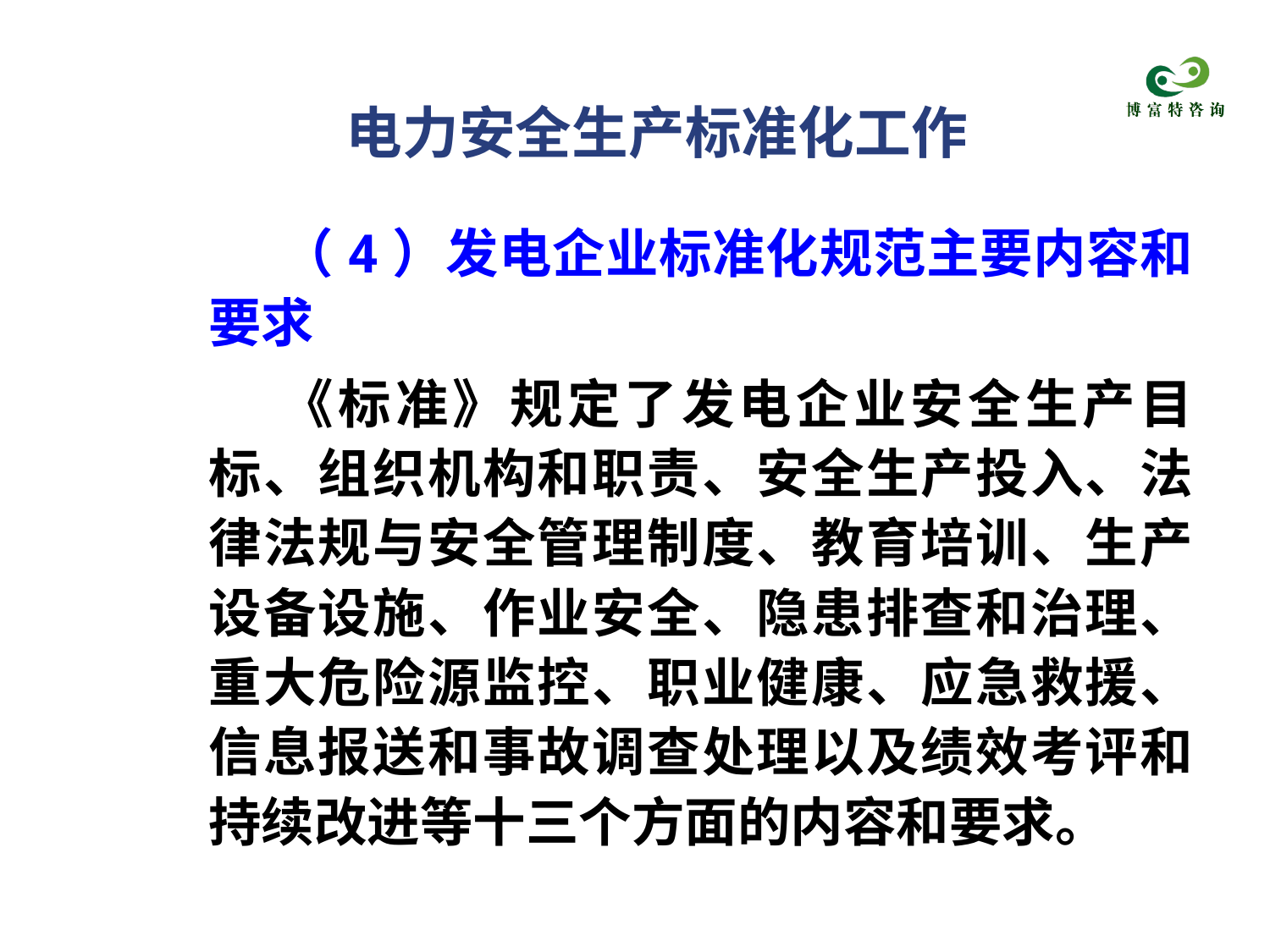

电力安全生产标准化工作
（4）发电企业标准化规范主要内容和要求
《标准》规定了发电企业安全生产目标、组织机构和职责、安全生产投入、法律法规与安全管理制度、教育培训、生产设备设施、作业安全、隐患排查和治理、重大危险源监控、职业健康、应急救援、信息报送和事故调查处理以及绩效考评和持续改进等十三个方面的内容和要求。